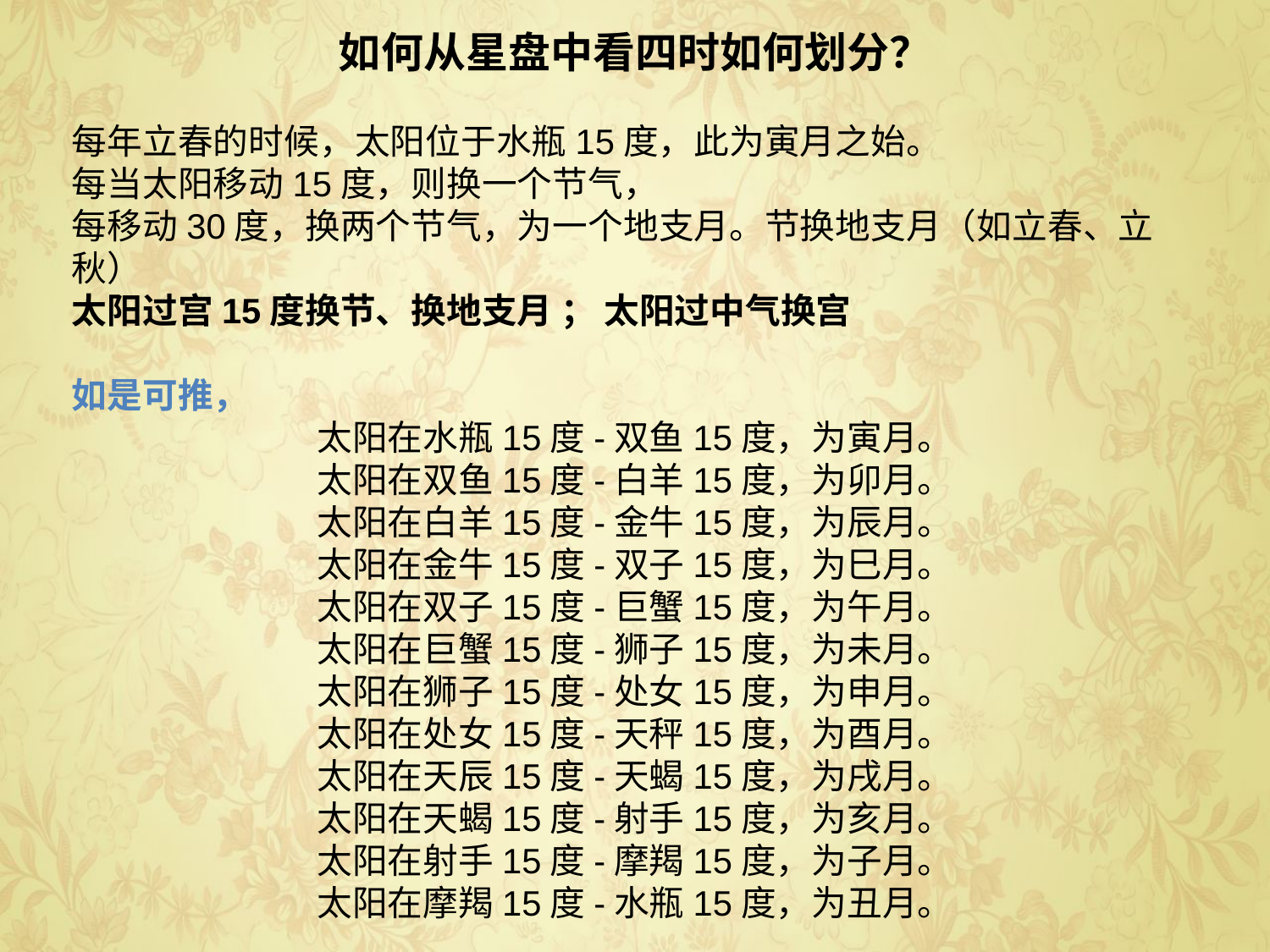

如何从星盘中看四时如何划分？

每年立春的时候，太阳位于水瓶15度，此为寅月之始。
每当太阳移动15度，则换一个节气，
每移动30度，换两个节气，为一个地支月。节换地支月（如立春、立秋）
太阳过宫15度换节、换地支月 ； 太阳过中气换宫

如是可推，
太阳在水瓶15度-双鱼15度，为寅月。
太阳在双鱼15度-白羊15度，为卯月。
太阳在白羊15度-金牛15度，为辰月。
太阳在金牛15度-双子15度，为巳月。
太阳在双子15度-巨蟹15度，为午月。
太阳在巨蟹15度-狮子15度，为未月。
太阳在狮子15度-处女15度，为申月。
太阳在处女15度-天秤15度，为酉月。
太阳在天辰15度-天蝎15度，为戌月。
太阳在天蝎15度-射手15度，为亥月。
太阳在射手15度-摩羯15度，为子月。
太阳在摩羯15度-水瓶15度，为丑月。